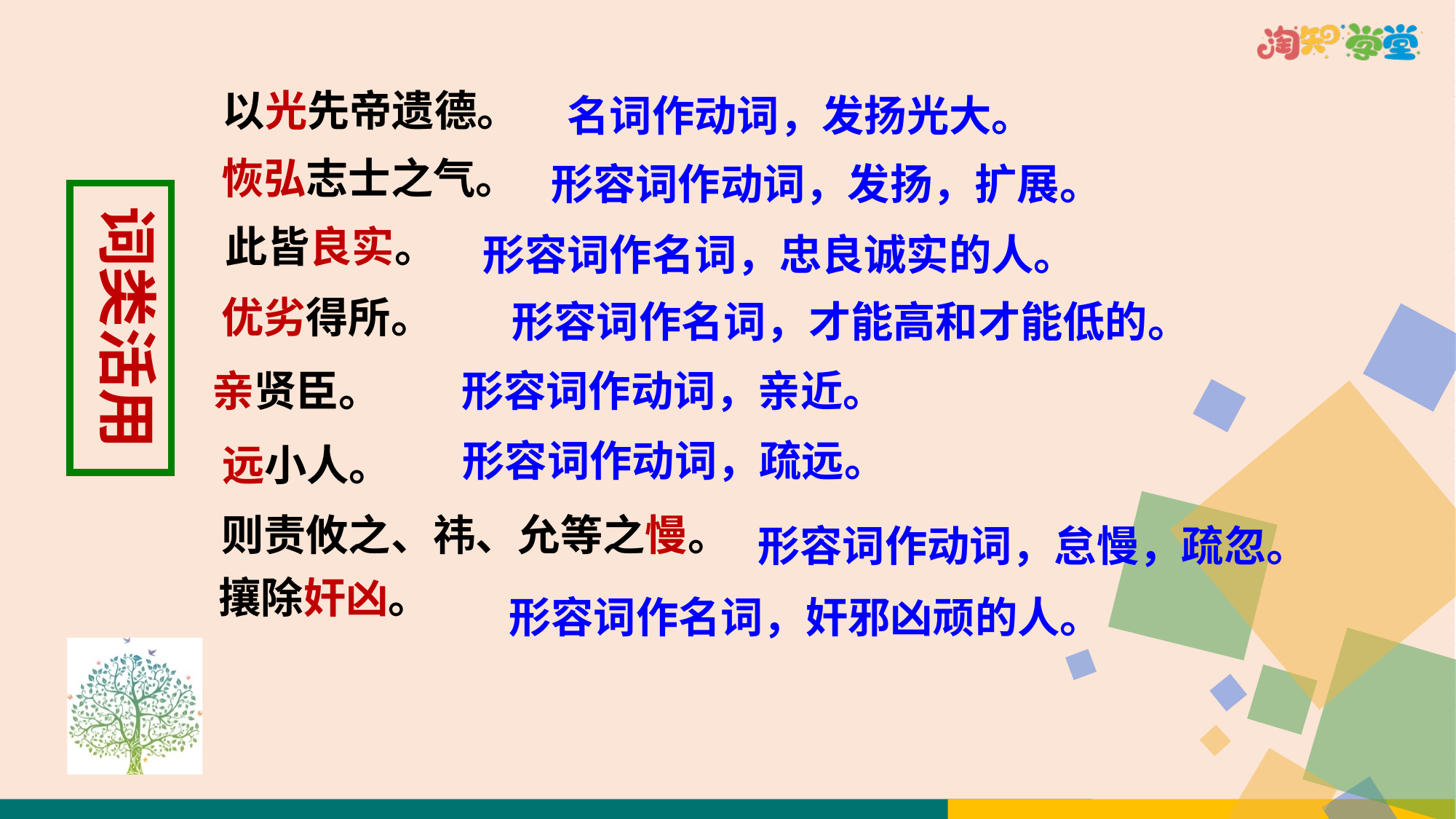

以光先帝遗德。
名词作动词，发扬光大。
恢弘志士之气。
形容词作动词，发扬，扩展。
词类活用
此皆良实。
形容词作名词，忠良诚实的人。
优劣得所。
形容词作名词，才能高和才能低的。
亲贤臣。
形容词作动词，亲近。
形容词作动词，疏远。
远小人。
则责攸之、祎、允等之慢。
形容词作动词，怠慢，疏忽。
攘除奸凶。
形容词作名词，奸邪凶顽的人。